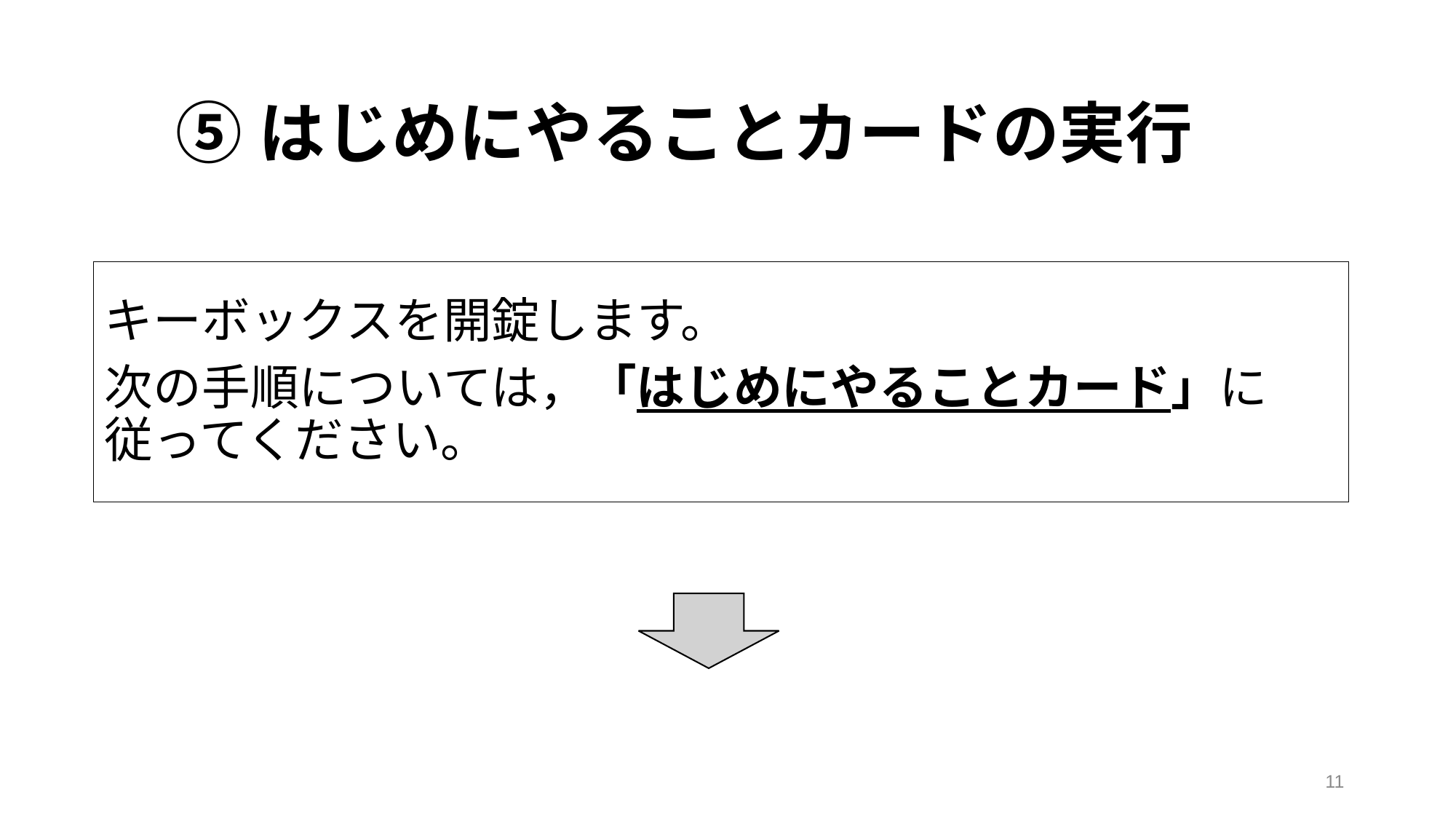

# ⑤はじめにやることカードの実行
キーボックスを開錠します。
次の手順については，「はじめにやることカード」に従ってください。

11